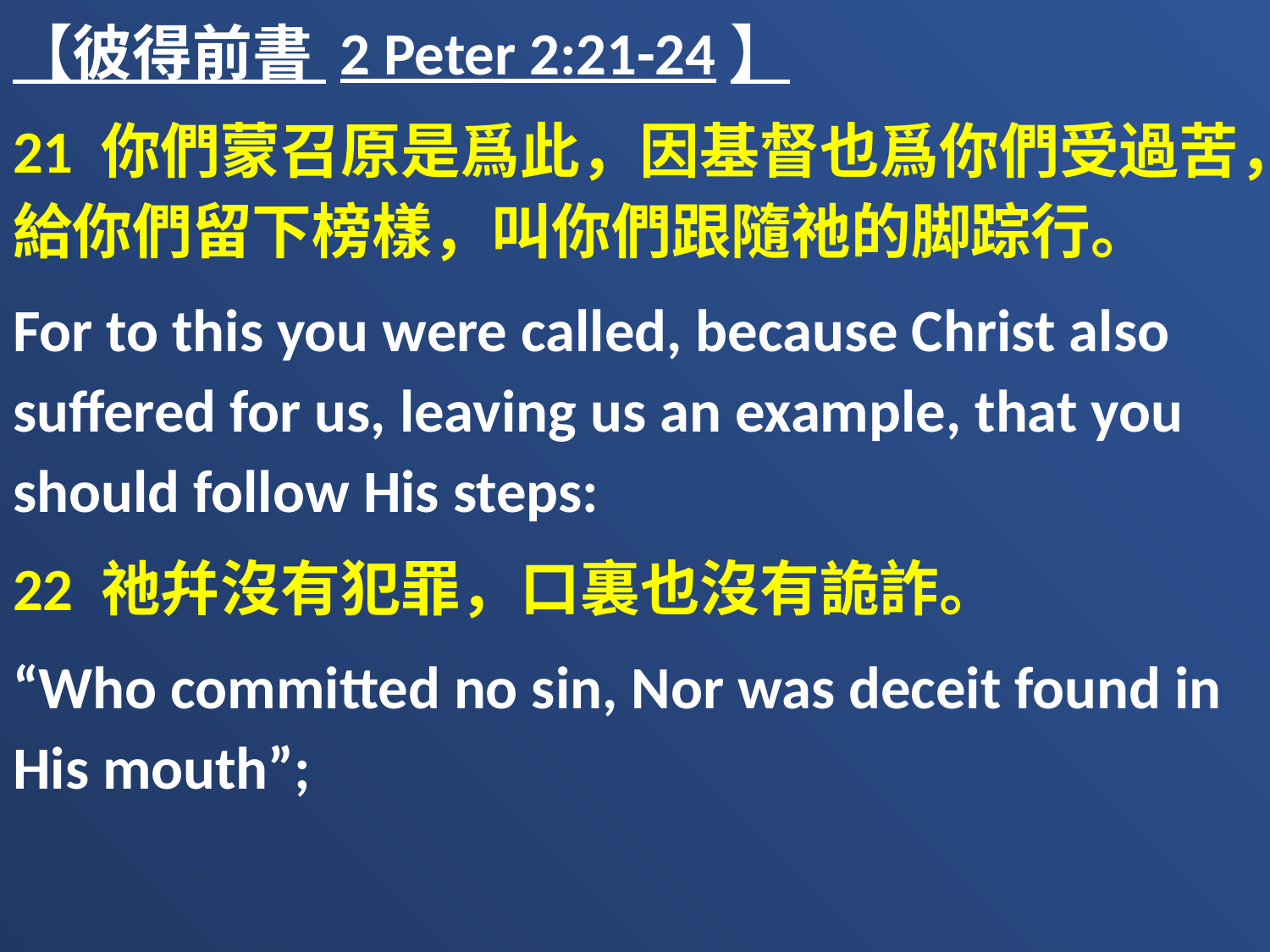

【彼得前書 2 Peter 2:21-24】
21 你們蒙召原是爲此，因基督也爲你們受過苦，給你們留下榜樣，叫你們跟隨祂的脚踪行。
For to this you were called, because Christ also suffered for us, leaving us an example, that you should follow His steps:
22 祂幷沒有犯罪，口裏也沒有詭詐。
“Who committed no sin, Nor was deceit found in His mouth”;